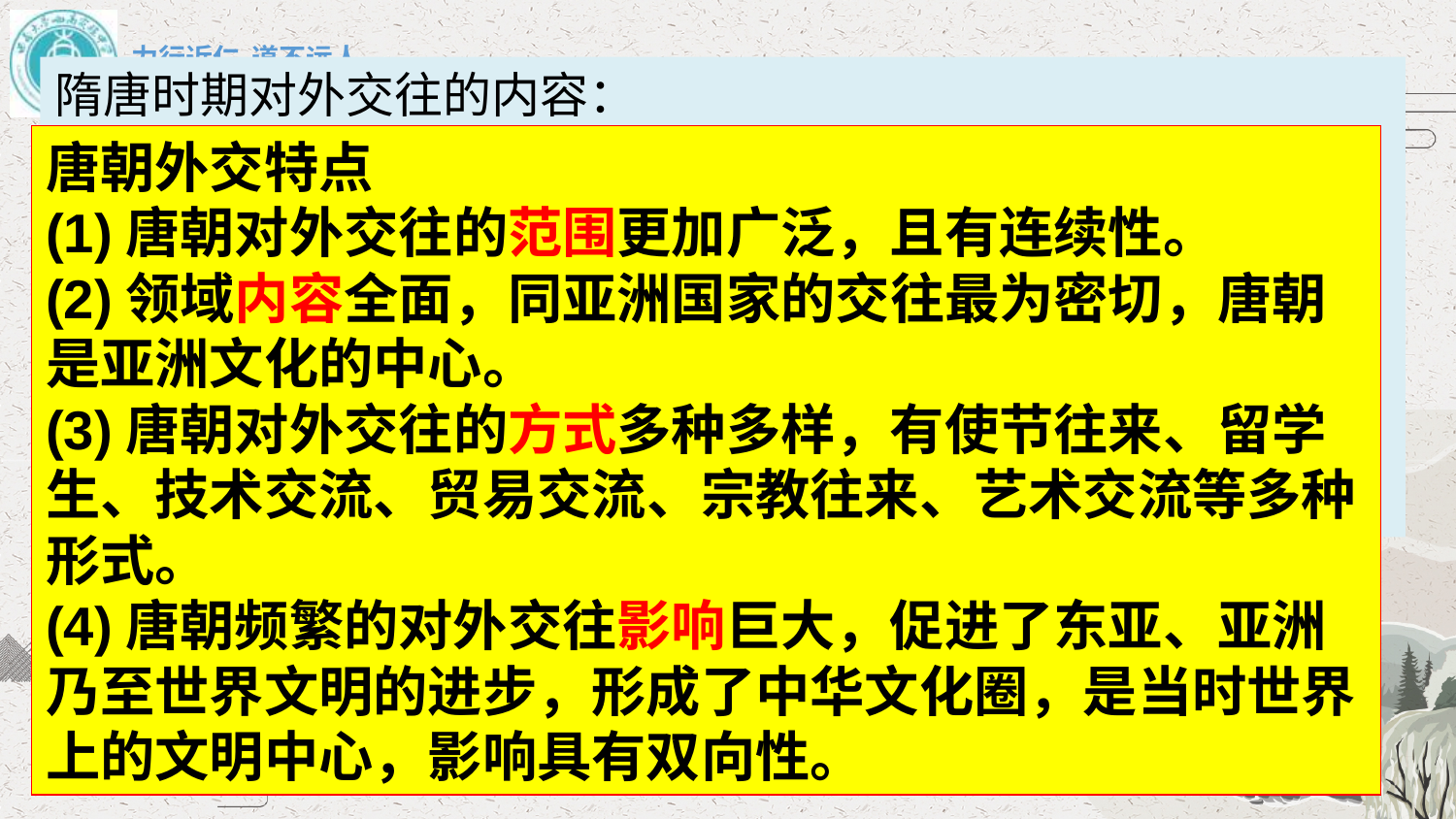

隋唐时期对外交往的内容：
（1）隋唐时期与西域商路畅通。隋炀帝命裴矩驻张掖，掌管通商事务。
（2）唐朝与大食国的接触，使包括造纸术在内的中国技术传到了阿拉伯地区。
（3）唐朝与外国之间的海路交流活跃。
（4）日本向唐朝派遣唐使，每次都有留学生、学问僧随船而来，将唐朝文化带到日本。
唐朝外交特点
(1)唐朝对外交往的范围更加广泛，且有连续性。
(2)领域内容全面，同亚洲国家的交往最为密切，唐朝是亚洲文化的中心。
(3)唐朝对外交往的方式多种多样，有使节往来、留学生、技术交流、贸易交流、宗教往来、艺术交流等多种形式。
(4)唐朝频繁的对外交往影响巨大，促进了东亚、亚洲乃至世界文明的进步，形成了中华文化圈，是当时世界上的文明中心，影响具有双向性。